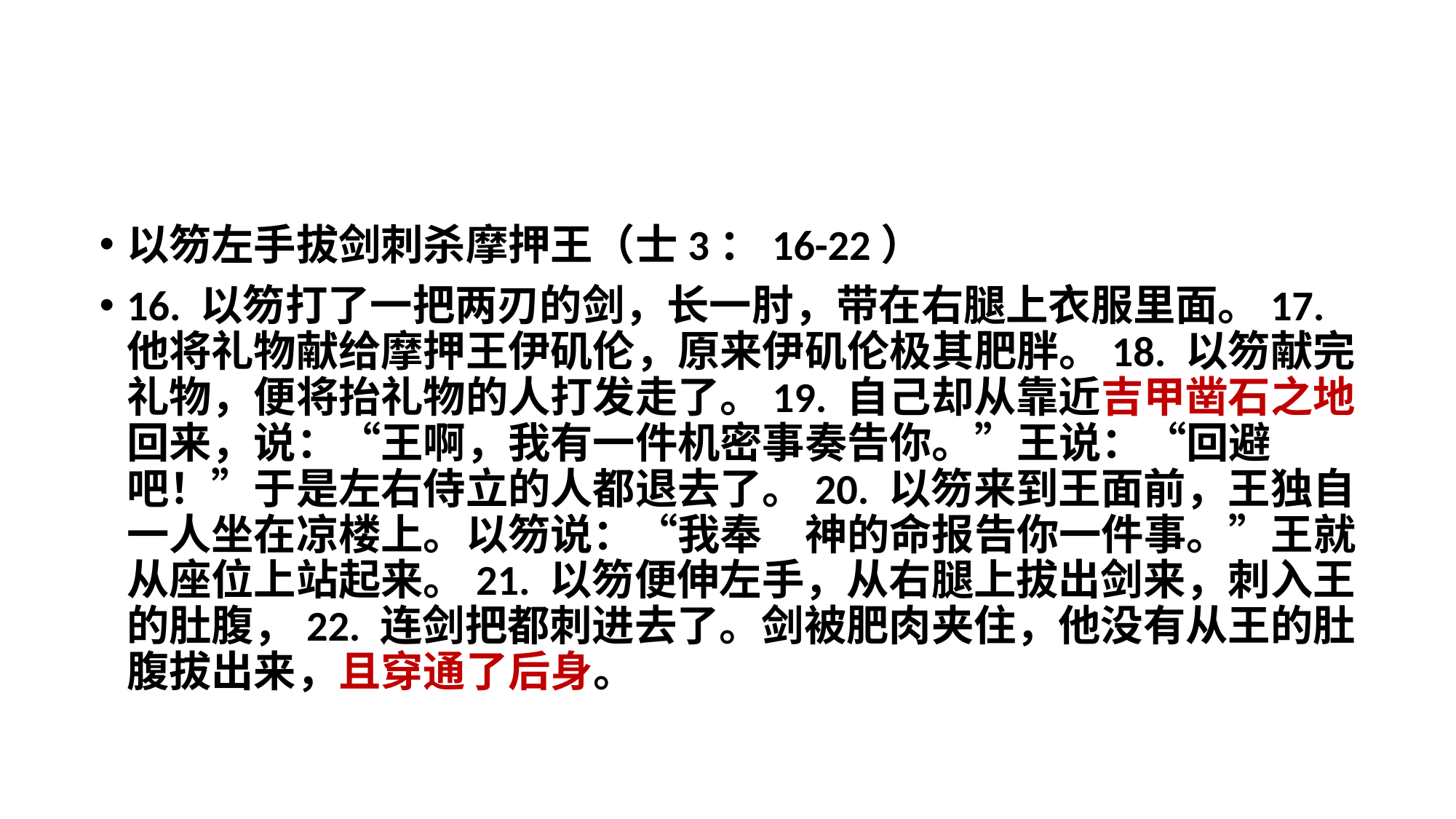

以笏左手拔剑刺杀摩押王（士3：16-22）
16. 以笏打了一把两刃的剑，长一肘，带在右腿上衣服里面。17. 他将礼物献给摩押王伊矶伦，原来伊矶伦极其肥胖。18. 以笏献完礼物，便将抬礼物的人打发走了。19. 自己却从靠近吉甲凿石之地回来，说：“王啊，我有一件机密事奏告你。”王说：“回避吧！”于是左右侍立的人都退去了。20. 以笏来到王面前，王独自一人坐在凉楼上。以笏说：“我奉　神的命报告你一件事。”王就从座位上站起来。21. 以笏便伸左手，从右腿上拔出剑来，刺入王的肚腹，22. 连剑把都刺进去了。剑被肥肉夹住，他没有从王的肚腹拔出来，且穿通了后身。